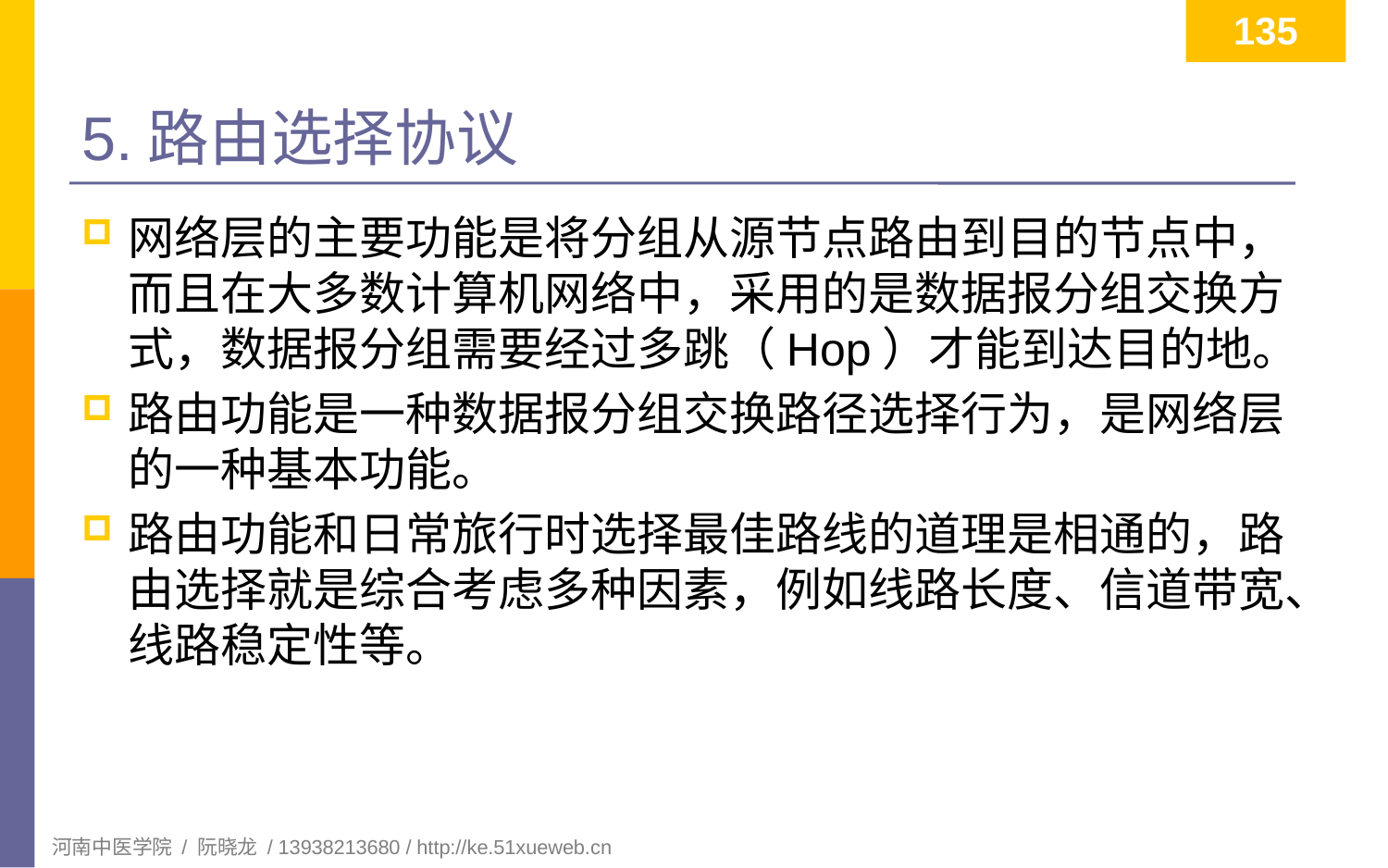

135
# 5.路由选择协议

网络层的主要功能是将分组从源节点路由到目的节点中，而且在大多数计算机网络中，采用的是数据报分组交换方式，数据报分组需要经过多跳（Hop）才能到达目的地。
路由功能是一种数据报分组交换路径选择行为，是网络层的一种基本功能。
路由功能和日常旅行时选择最佳路线的道理是相通的，路由选择就是综合考虑多种因素，例如线路长度、信道带宽、线路稳定性等。